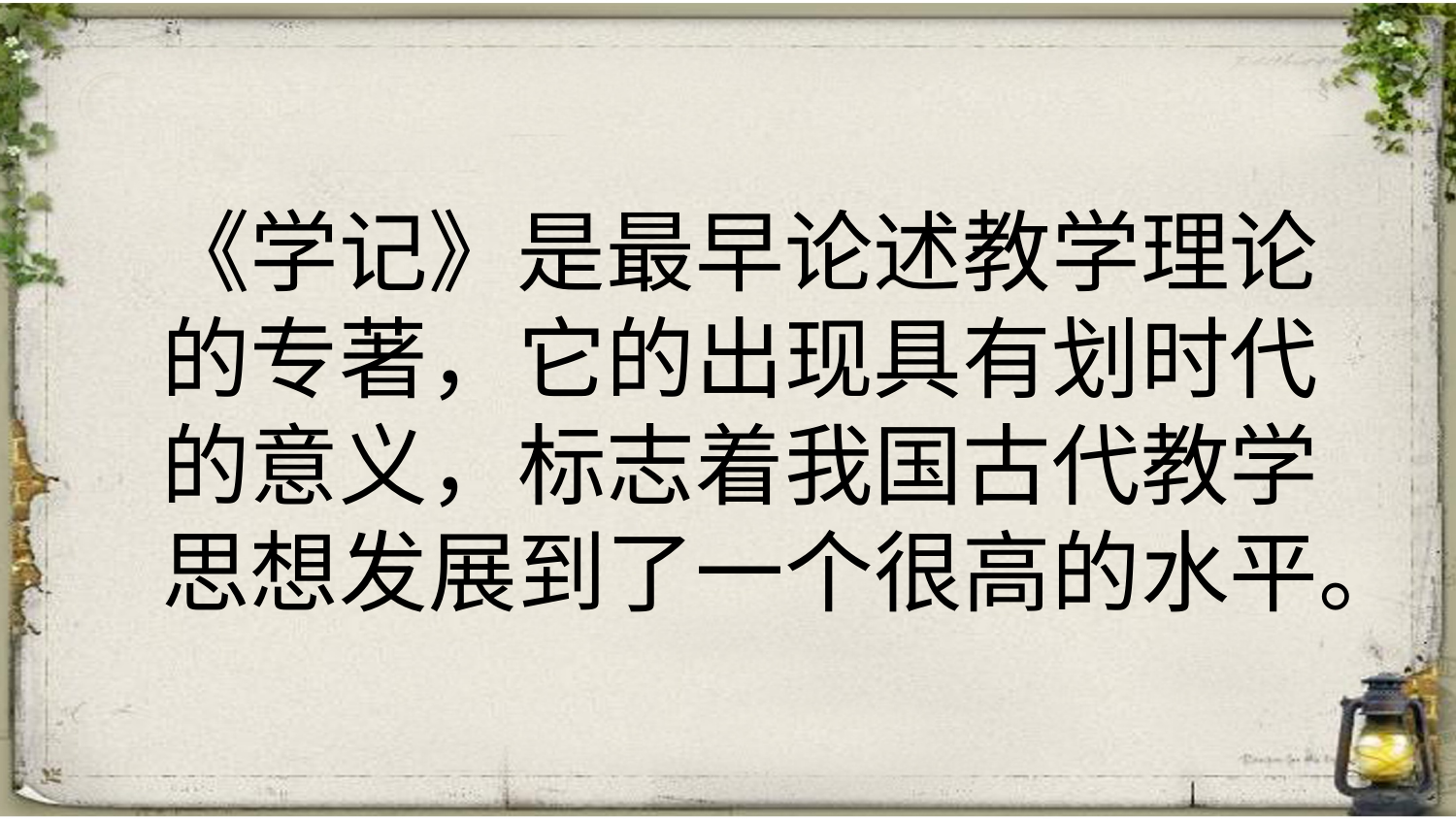

《学记》是最早论述教学理论的专著，它的出现具有划时代的意义，标志着我国古代教学思想发展到了一个很高的水平。